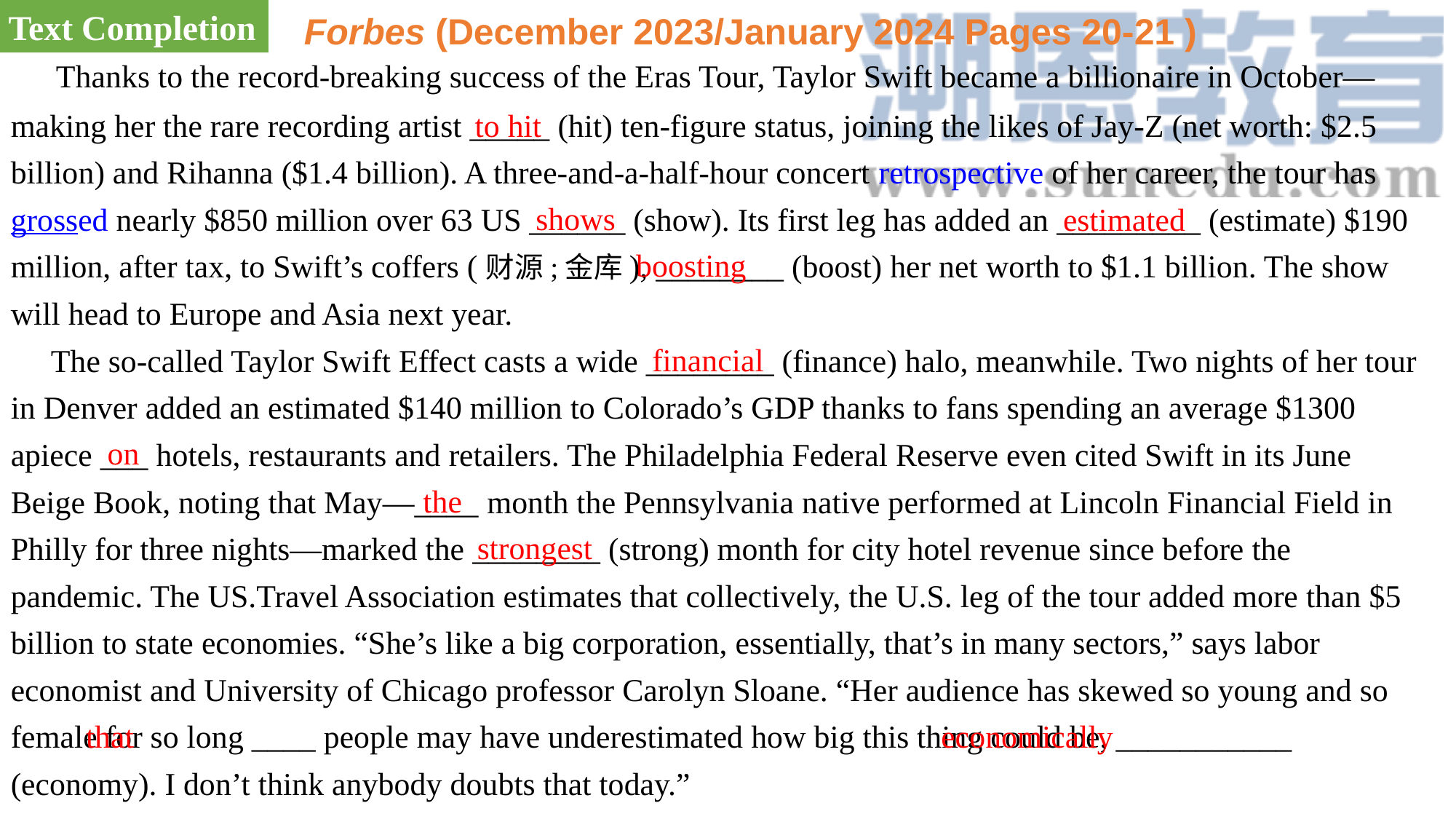

Text Completion
Forbes (December 2023/January 2024 Pages 20-21 )
     Thanks to the record-breaking success of the Eras Tour, Taylor Swift became a billionaire in October—making her the rare recording artist _____ (hit) ten-figure status, joining the likes of Jay-Z (net worth: $2.5 billion) and Rihanna ($1.4 billion). A three-and-a-half-hour concert retrospective of her career, the tour has grossed nearly $850 million over 63 US ______ (show). Its first leg has added an _________ (estimate) $190 million, after tax, to Swift’s coffers (财源;金库), ________ (boost) her net worth to $1.1 billion. The show will head to Europe and Asia next year.
     The so-called Taylor Swift Effect casts a wide ________ (finance) halo, meanwhile. Two nights of her tour in Denver added an estimated $140 million to Colorado’s GDP thanks to fans spending an average $1300 apiece ___ hotels, restaurants and retailers. The Philadelphia Federal Reserve even cited Swift in its June Beige Book, noting that May—____ month the Pennsylvania native performed at Lincoln Financial Field in Philly for three nights—marked the ________ (strong) month for city hotel revenue since before the pandemic. The US.Travel Association estimates that collectively, the U.S. leg of the tour added more than $5 billion to state economies. “She’s like a big corporation, essentially, that’s in many sectors,” says labor economist and University of Chicago professor Carolyn Sloane. “Her audience has skewed so young and so female for so long ____ people may have underestimated how big this thing could be, ___________ (economy). I don’t think anybody doubts that today.”
to hit
shows
estimated
boosting
financial
on
the
strongest
that
economically